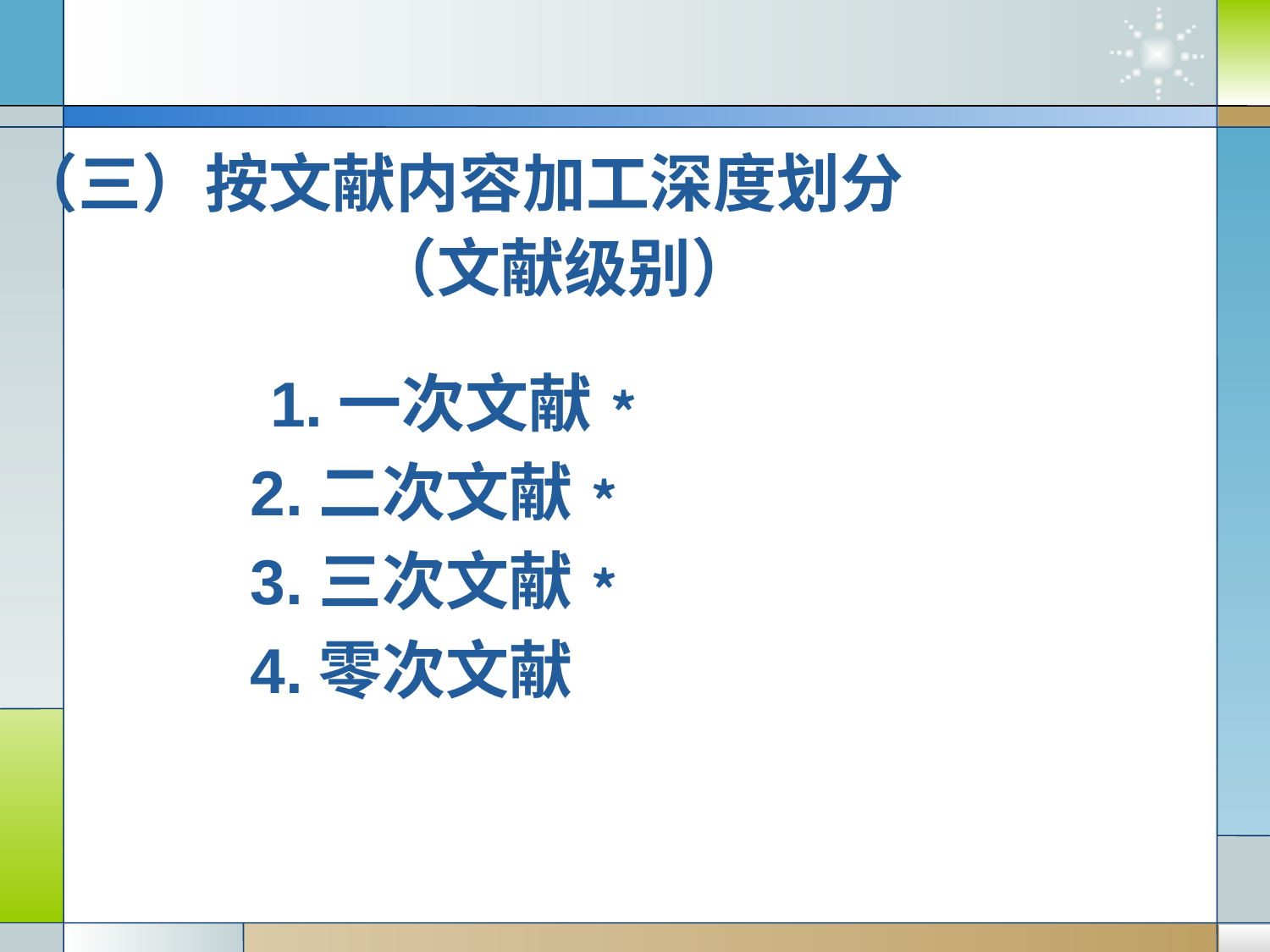

（三）按文献内容加工深度划分              （文献级别）
    1.一次文献﹡
  2.二次文献﹡
  3.三次文献﹡
  4.零次文献